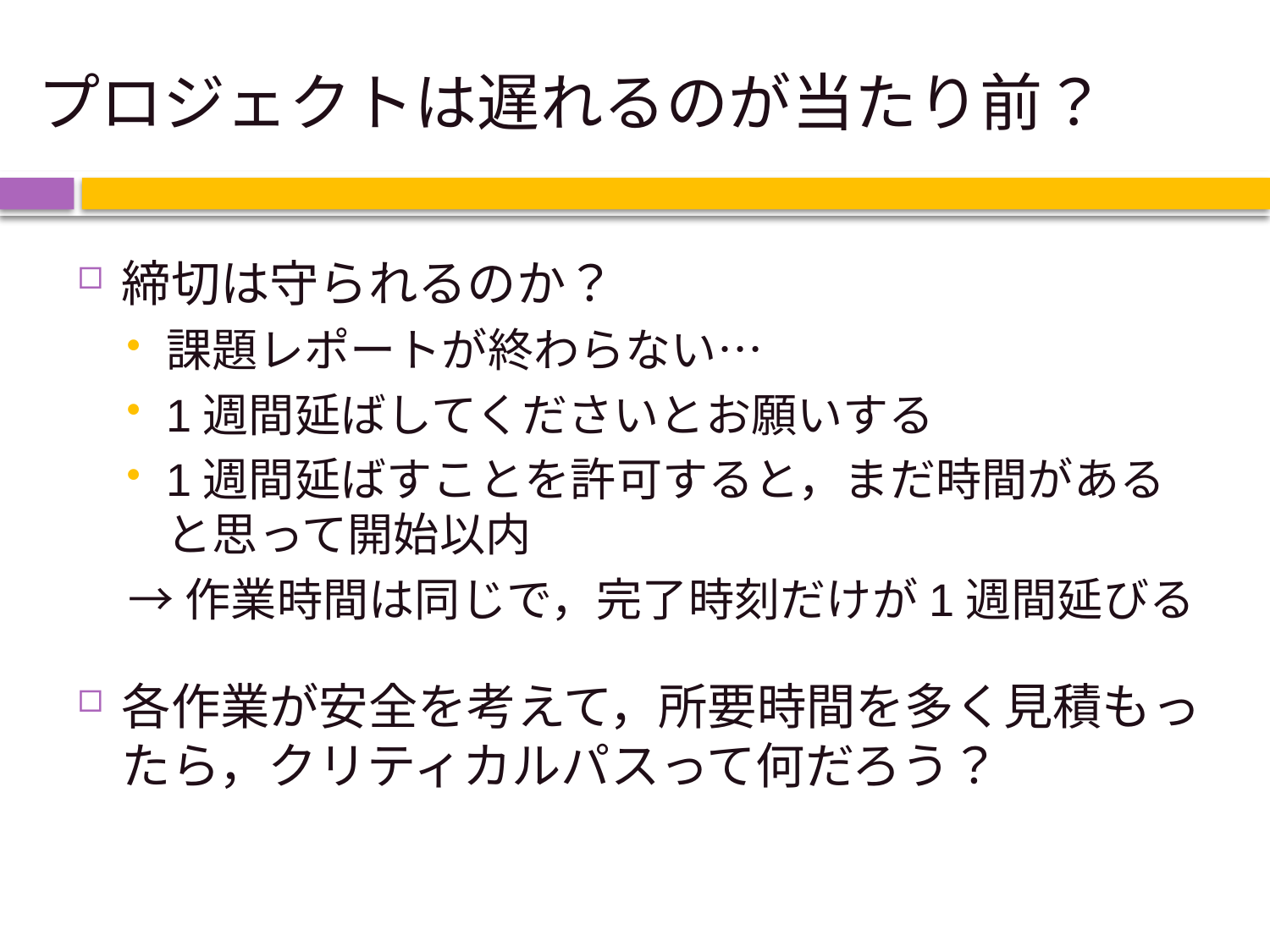

# プロジェクトは遅れるのが当たり前？
締切は守られるのか？
課題レポートが終わらない…
1週間延ばしてくださいとお願いする
1週間延ばすことを許可すると，まだ時間があると思って開始以内
→作業時間は同じで，完了時刻だけが1週間延びる

各作業が安全を考えて，所要時間を多く見積もったら，クリティカルパスって何だろう？